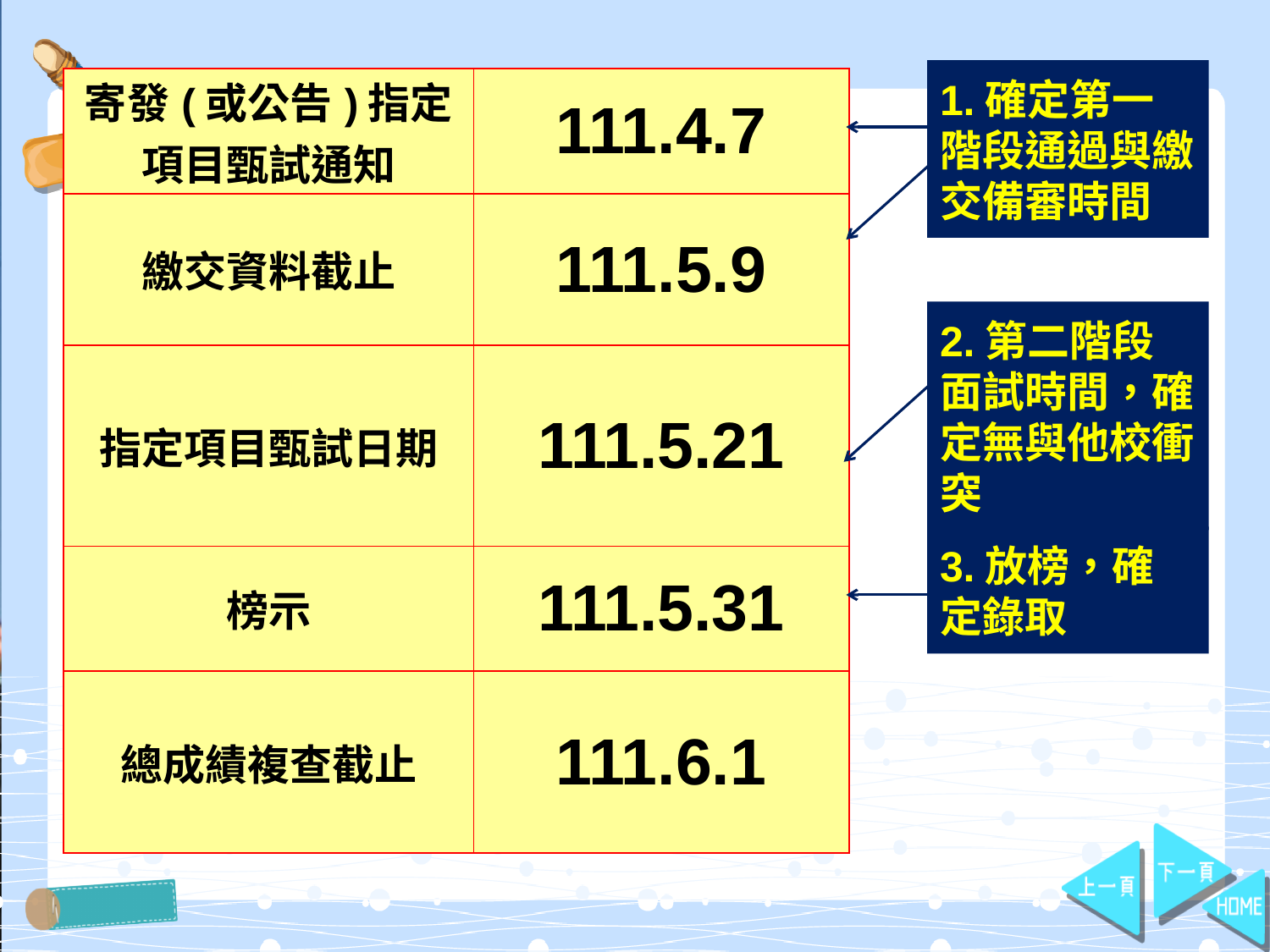

1.確定第一階段通過與繳交備審時間
| 寄發(或公告)指定 項目甄試通知 | 111.4.7 |
| --- | --- |
| 繳交資料截止 | 111.5.9 |
| 指定項目甄試日期 | 111.5.21 |
| 榜示 | 111.5.31 |
| 總成績複查截止 | 111.6.1 |
2.第二階段面試時間，確定無與他校衝突
3.放榜，確定錄取